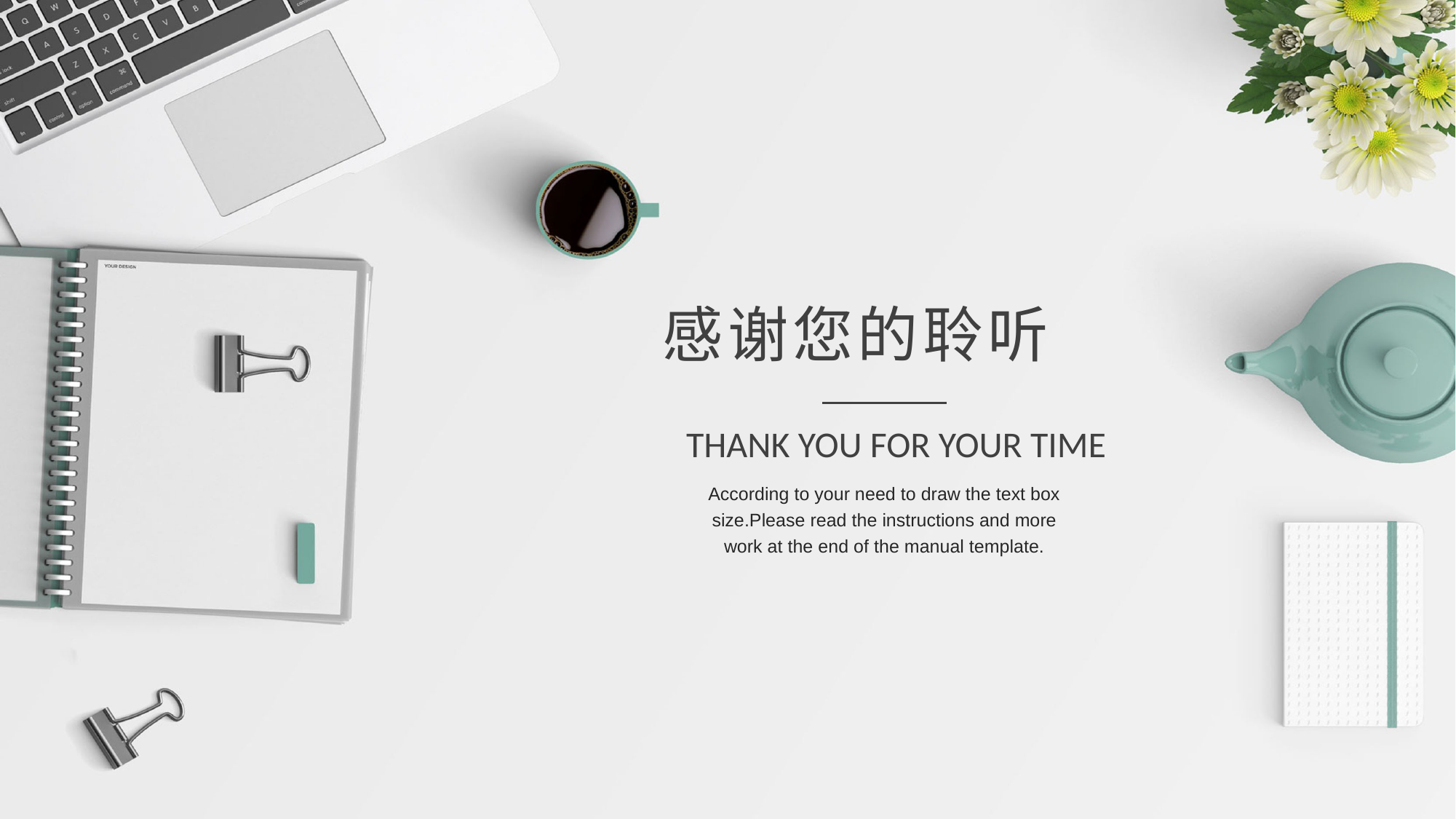

感谢您的聆听
THANK YOU FOR YOUR TIME
According to your need to draw the text box size.Please read the instructions and more work at the end of the manual template.